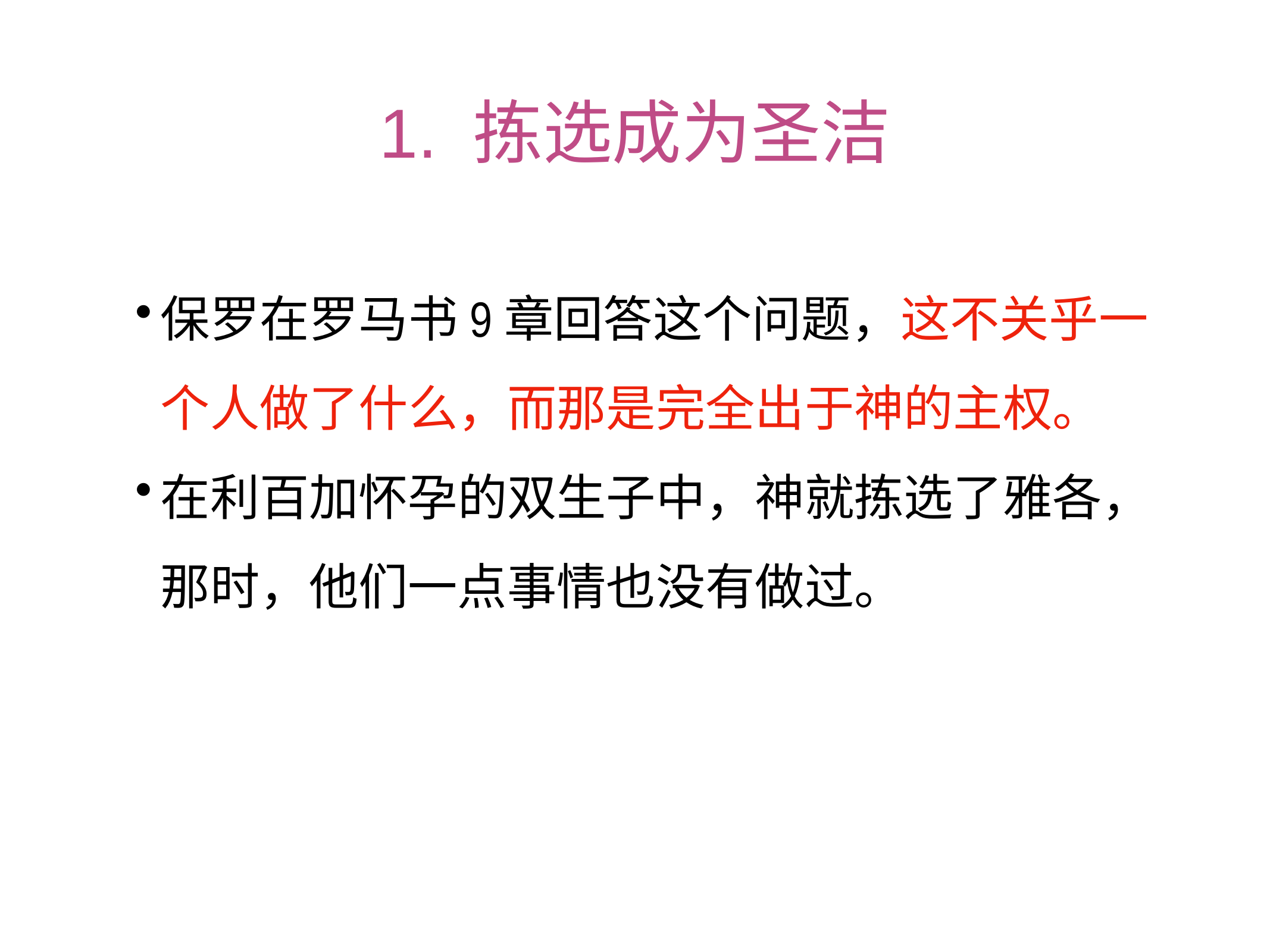

# 1. 拣选成为圣洁
保罗在罗马书9章回答这个问题，这不关乎一个人做了什么，而那是完全出于神的主权。
在利百加怀孕的双生子中，神就拣选了雅各，那时，他们一点事情也没有做过。